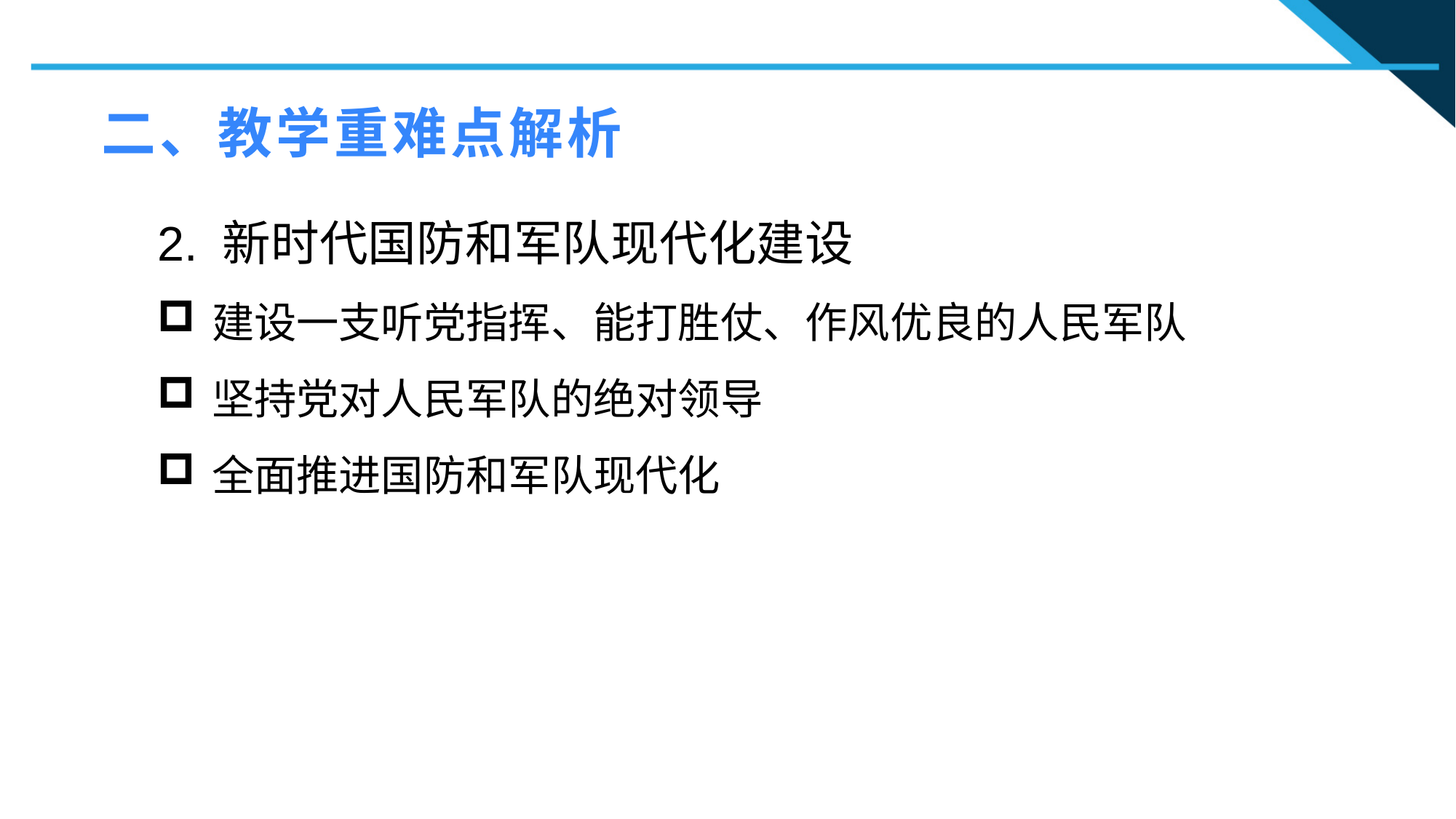

二、教学重难点解析
2. 新时代国防和军队现代化建设
建设一支听党指挥、能打胜仗、作风优良的人民军队
坚持党对人民军队的绝对领导
全面推进国防和军队现代化

1
2
2
n